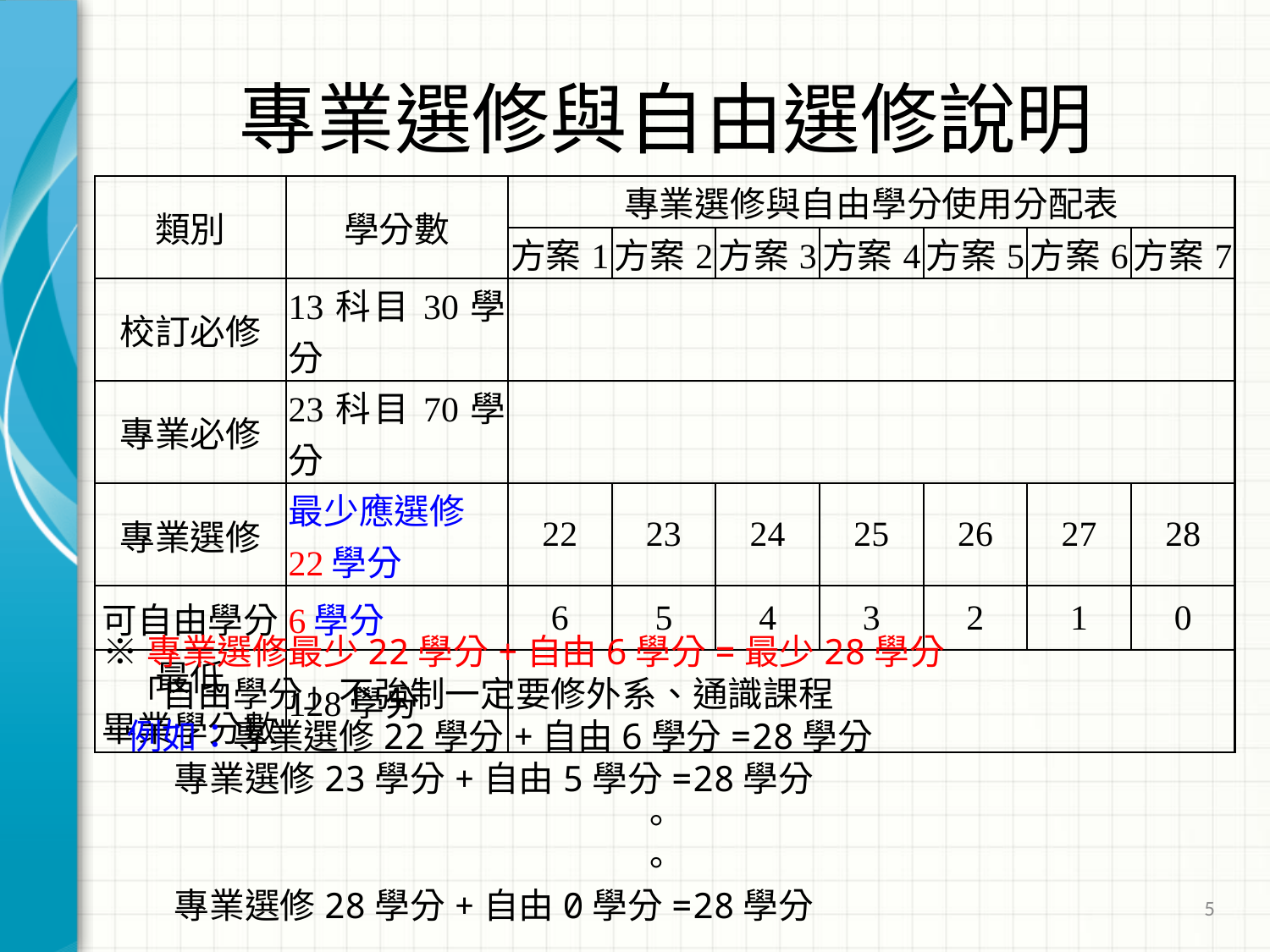

# 專業選修與自由選修說明
| 類別 | 學分數 | 專業選修與自由學分使用分配表 |  |  |  |  |  |  |
| --- | --- | --- | --- | --- | --- | --- | --- | --- |
|  |  | 方案1 | 方案2 | 方案3 | 方案4 | 方案5 | 方案6 | 方案7 |
| 校訂必修 | 13科目30學分 |  |  |  |  |  |  |  |
| 專業必修 | 23科目70學分 |  |  |  |  |  |  |  |
| 專業選修 | 最少應選修 22學分 | 22 | 23 | 24 | 25 | 26 | 27 | 28 |
| 可自由學分 | 6學分 | 6 | 5 | 4 | 3 | 2 | 1 | 0 |
| 最低 畢業學分數 | 128學分 |  |  |  |  |  |  |  |
※專業選修最少22學分+自由6學分=最少28學分
  「自由學分」不強制一定要修外系、通識課程
  例如：專業選修22學分+自由6學分=28學分
        專業選修23學分+自由5學分=28學分
。
。
        專業選修28學分+自由0學分=28學分
5